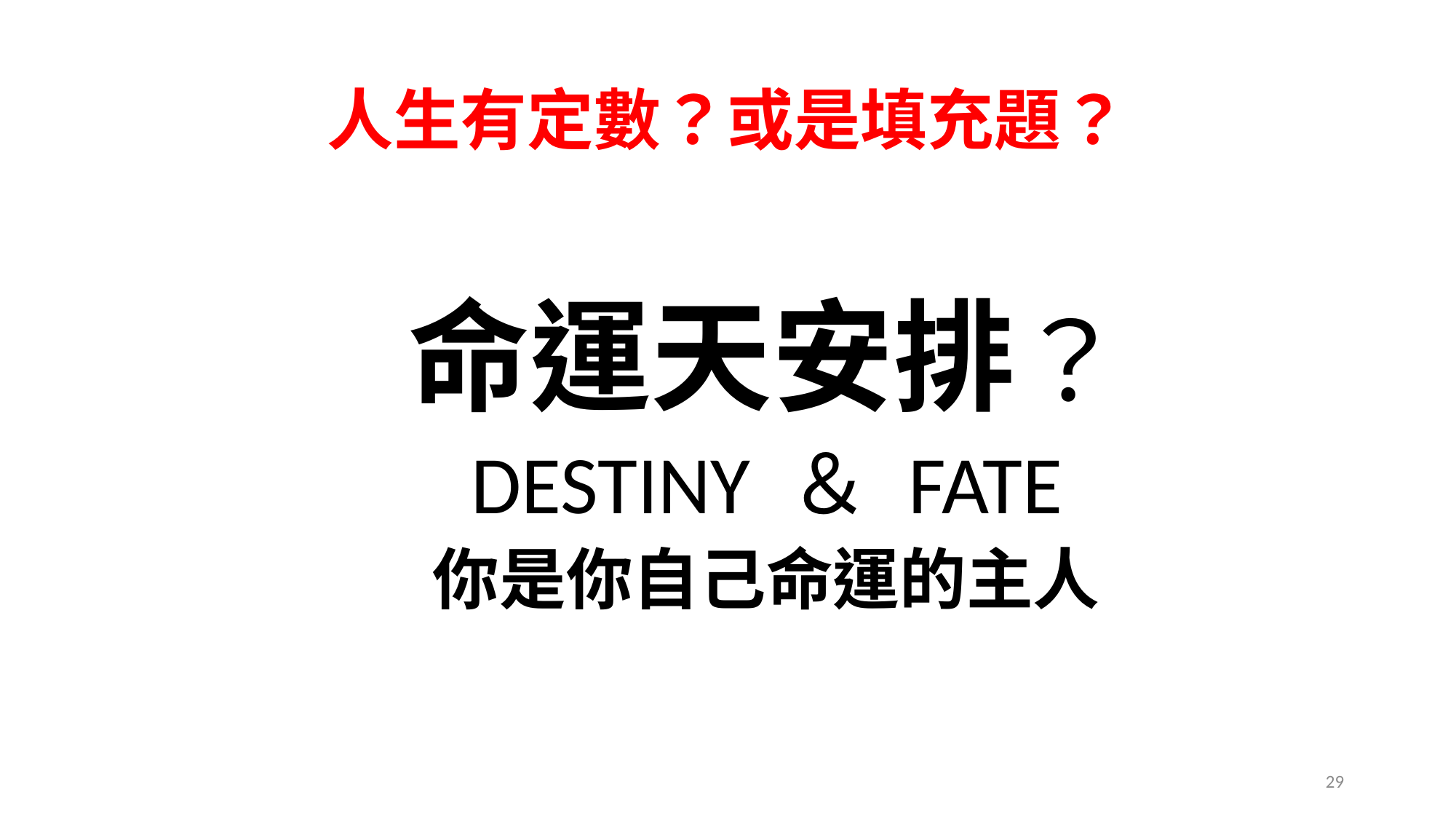

# 人生有定數？或是填充題？
命運天安排？
DESTINY ＆ FATE
你是你自己命運的主人
29